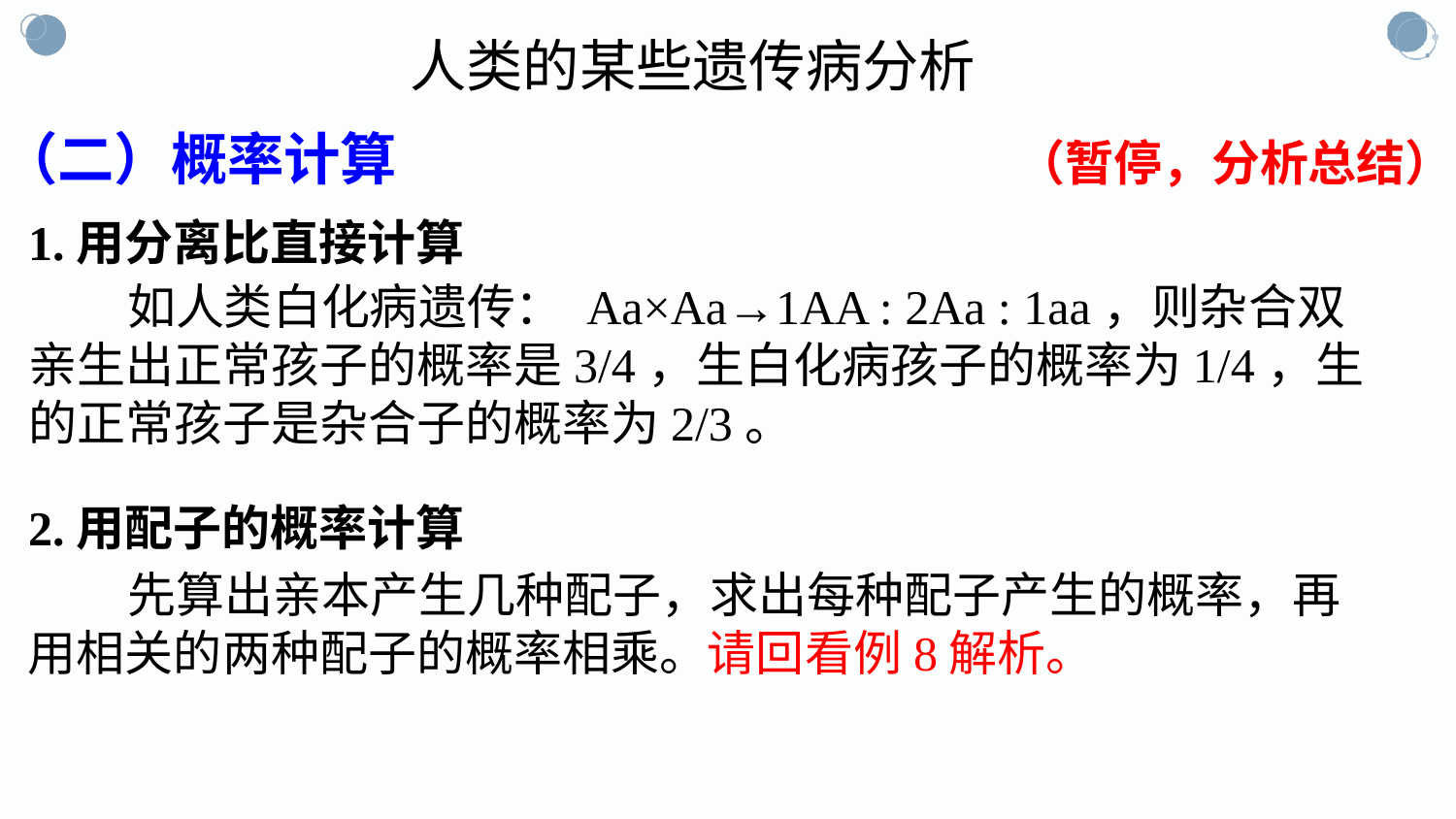

人类的某些遗传病分析
（二）概率计算

（暂停，分析总结）
1.用分离比直接计算

        如人类白化病遗传： Aa×Aa→1AA : 2Aa : 1aa，则杂合双亲生出正常孩子的概率是3/4，生白化病孩子的概率为1/4，生的正常孩子是杂合子的概率为2/3。
2.用配子的概率计算
        先算出亲本产生几种配子，求出每种配子产生的概率，再用相关的两种配子的概率相乘。请回看例8解析。